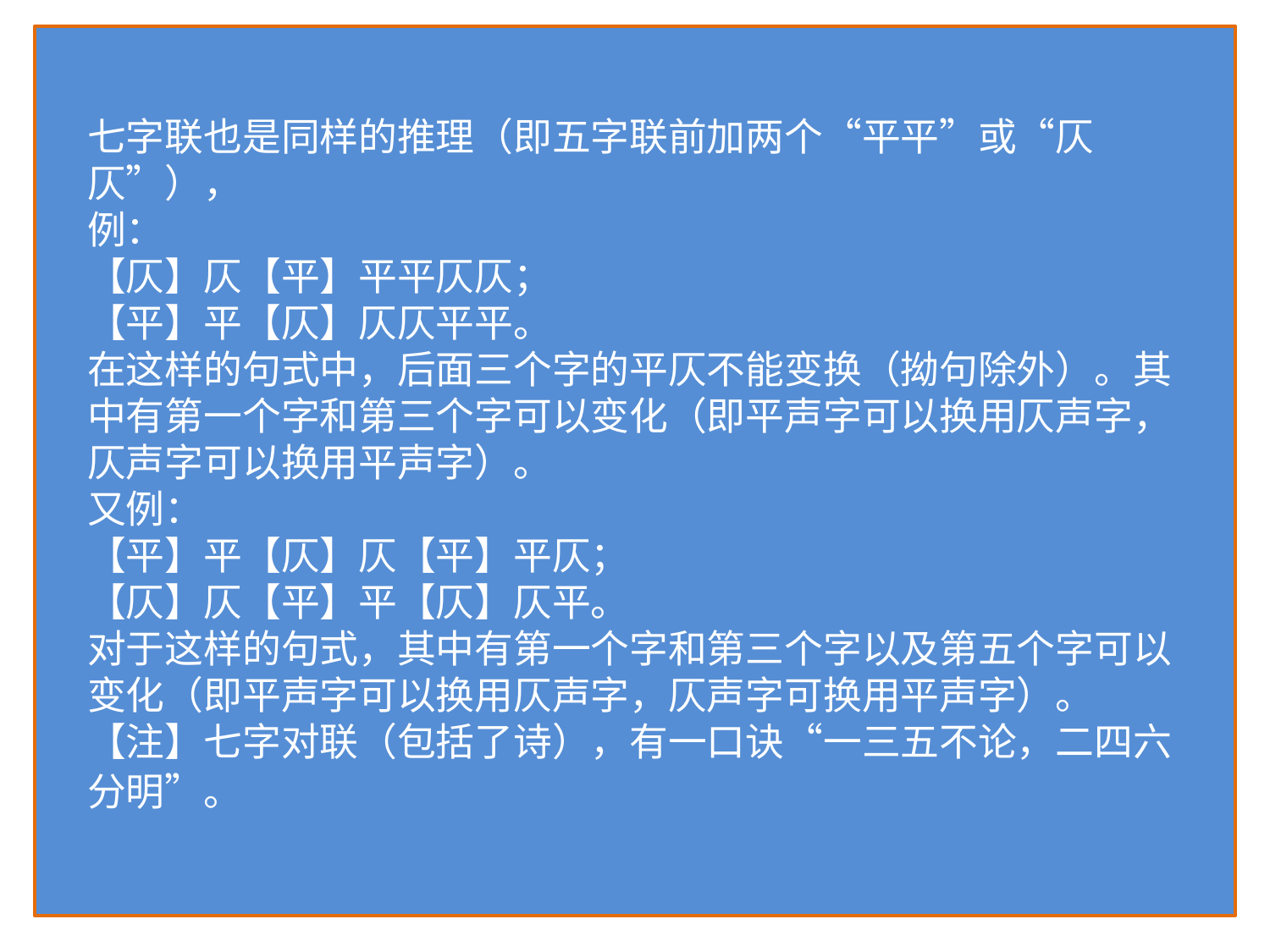

七字联也是同样的推理（即五字联前加两个“平平”或“仄仄”），
例：
【仄】仄【平】平平仄仄；
【平】平【仄】仄仄平平。
在这样的句式中，后面三个字的平仄不能变换（拗句除外）。其中有第一个字和第三个字可以变化（即平声字可以换用仄声字，仄声字可以换用平声字）。
又例：
【平】平【仄】仄【平】平仄；
【仄】仄【平】平【仄】仄平。
对于这样的句式，其中有第一个字和第三个字以及第五个字可以变化（即平声字可以换用仄声字，仄声字可换用平声字）。
【注】七字对联（包括了诗），有一口诀“一三五不论，二四六分明”。